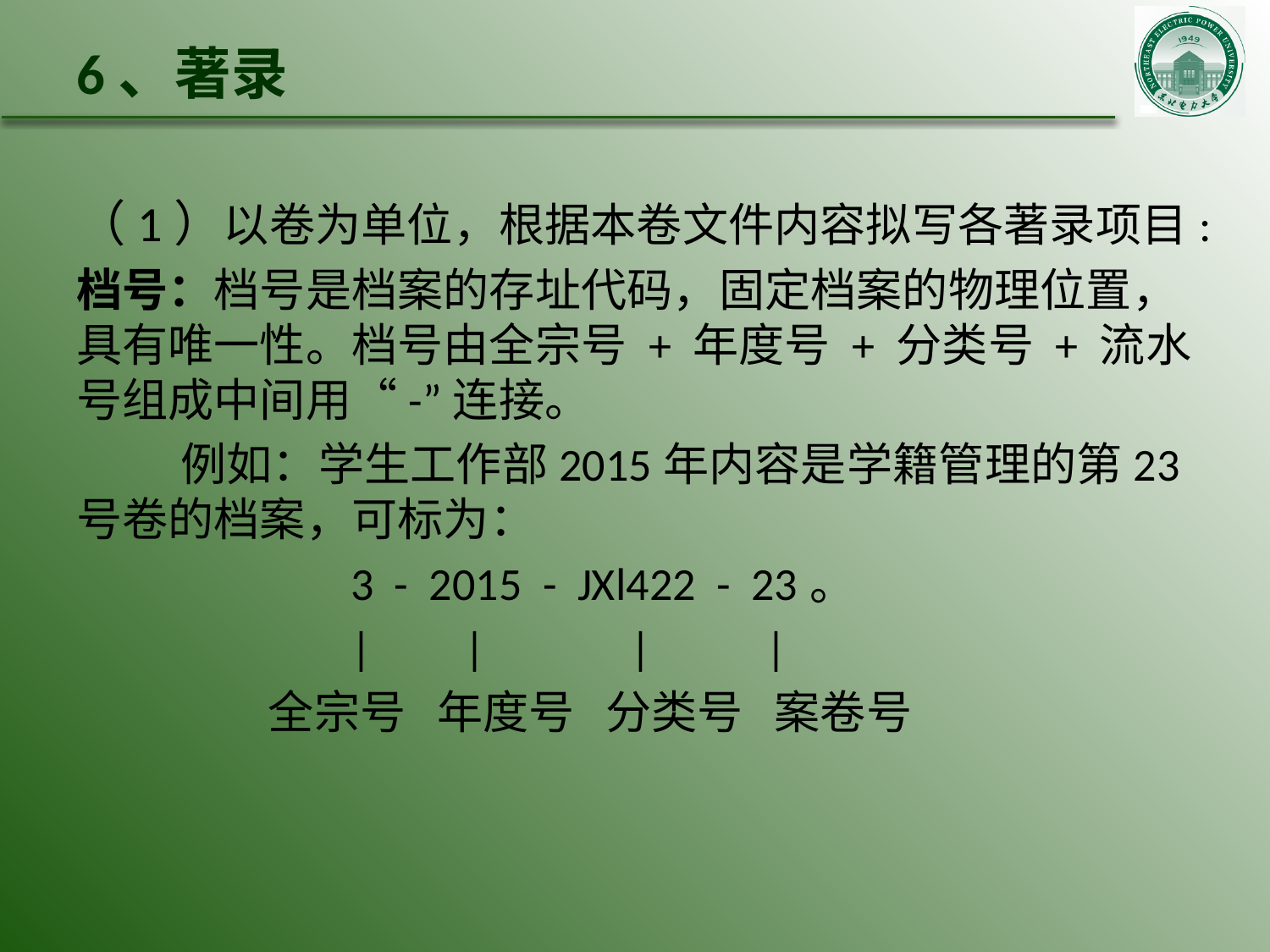

# 6、著录
（1）以卷为单位，根据本卷文件内容拟写各著录项目:
档号：档号是档案的存址代码，固定档案的物理位置，具有唯一性。档号由全宗号 + 年度号 + 分类号 + 流水号组成中间用“-”连接。
         例如：学生工作部2015年内容是学籍管理的第23号卷的档案，可标为：
            3  -  2015  -  JXl422  -  23。
            |         |              |           |
   全宗号   年度号   分类号   案卷号